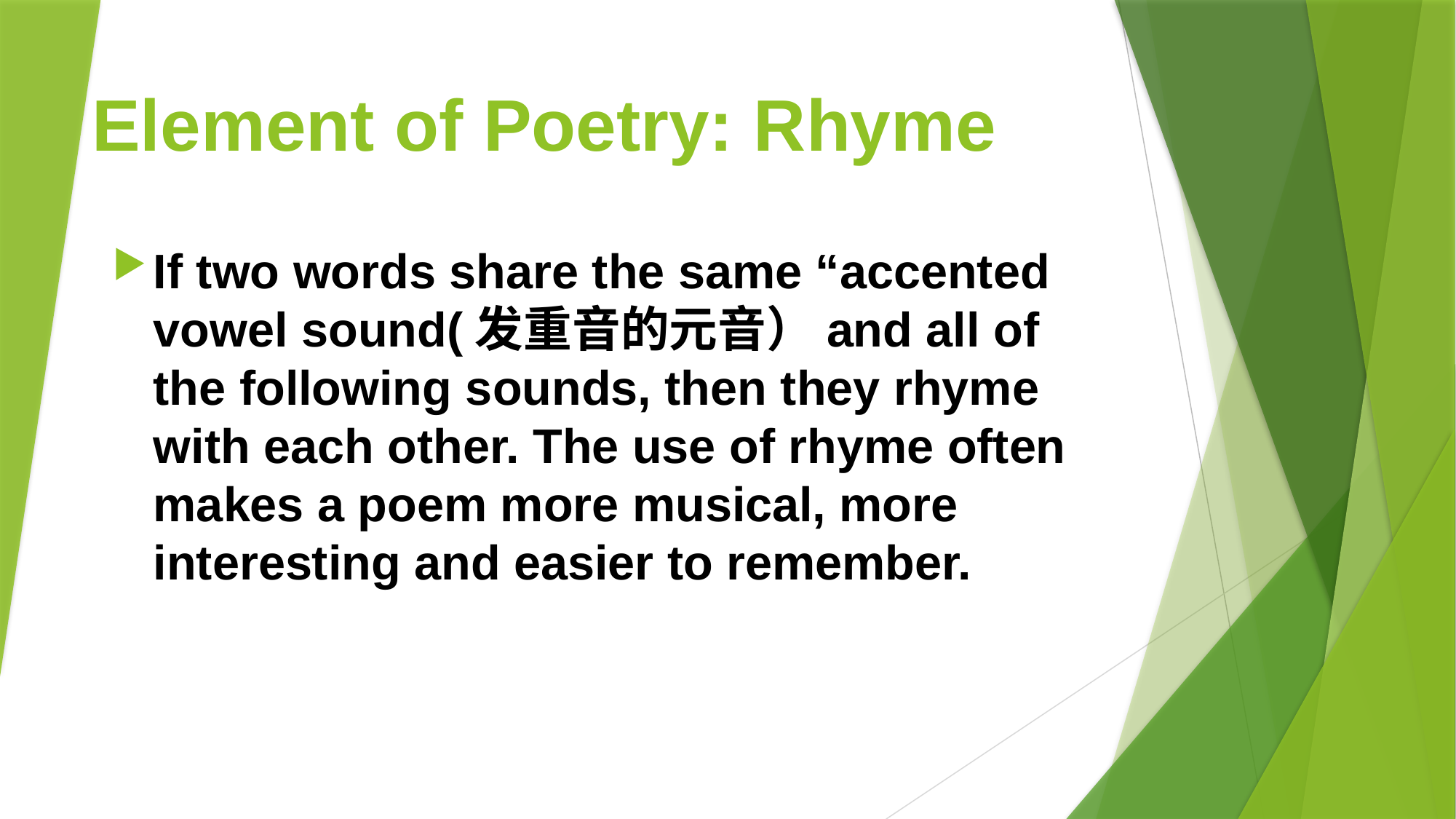

Element of Poetry: Rhyme
If two words share the same “accented vowel sound(发重音的元音）and all of the following sounds, then they rhyme with each other. The use of rhyme often makes a poem more musical, more interesting and easier to remember.